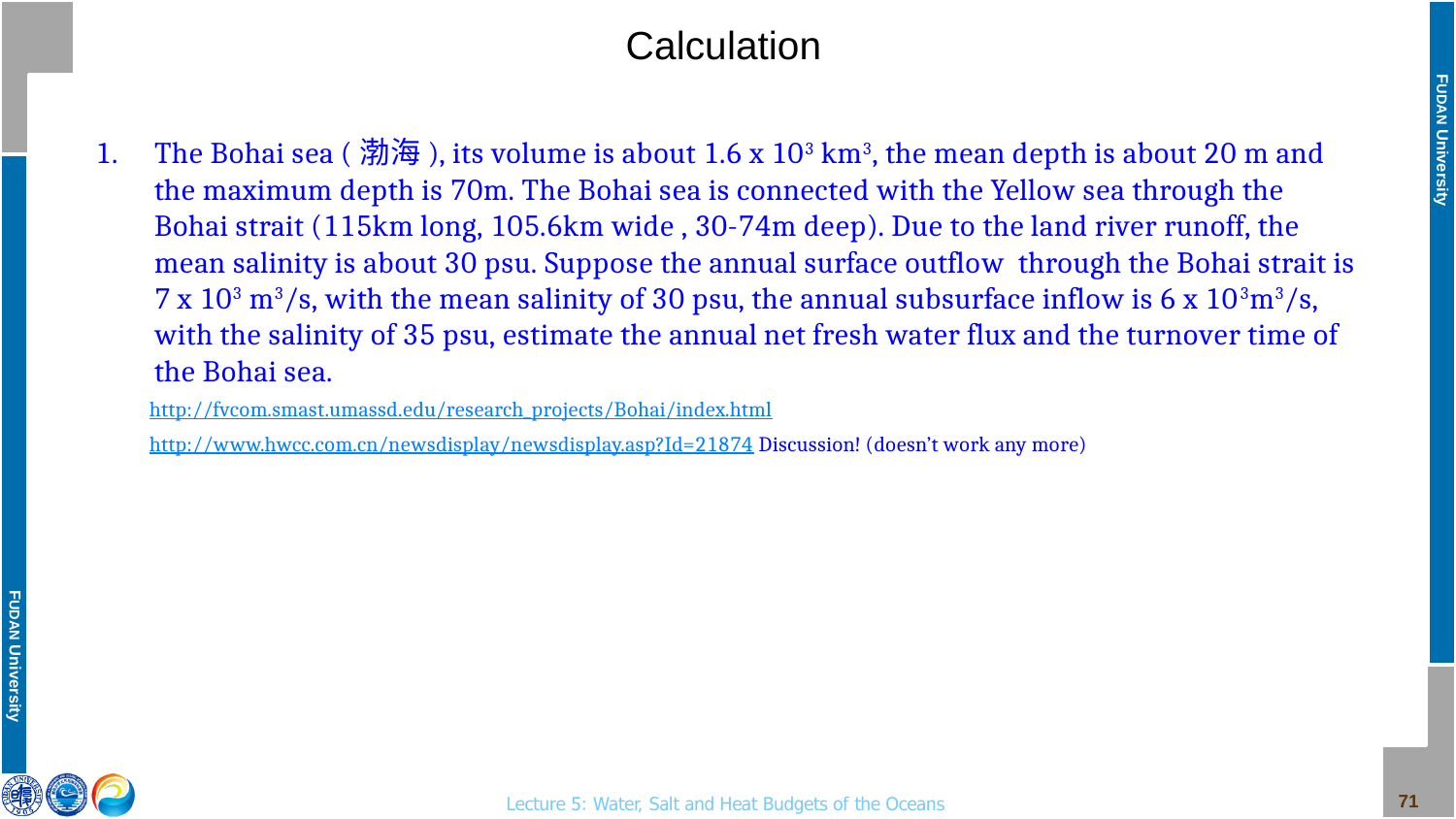

# Calculation
The Bohai sea (渤海), its volume is about 1.6 x 103 km3, the mean depth is about 20 m and the maximum depth is 70m. The Bohai sea is connected with the Yellow sea through the Bohai strait (115km long, 105.6km wide , 30-74m deep). Due to the land river runoff, the mean salinity is about 30 psu. Suppose the annual surface outflow  through the Bohai strait is 7 x 103 m3/s, with the mean salinity of 30 psu, the annual subsurface inflow is 6 x 103m3/s, with the salinity of 35 psu, estimate the annual net fresh water flux and the turnover time of the Bohai sea.
http://fvcom.smast.umassd.edu/research_projects/Bohai/index.html
http://www.hwcc.com.cn/newsdisplay/newsdisplay.asp?Id=21874 Discussion! (doesn’t work any more)